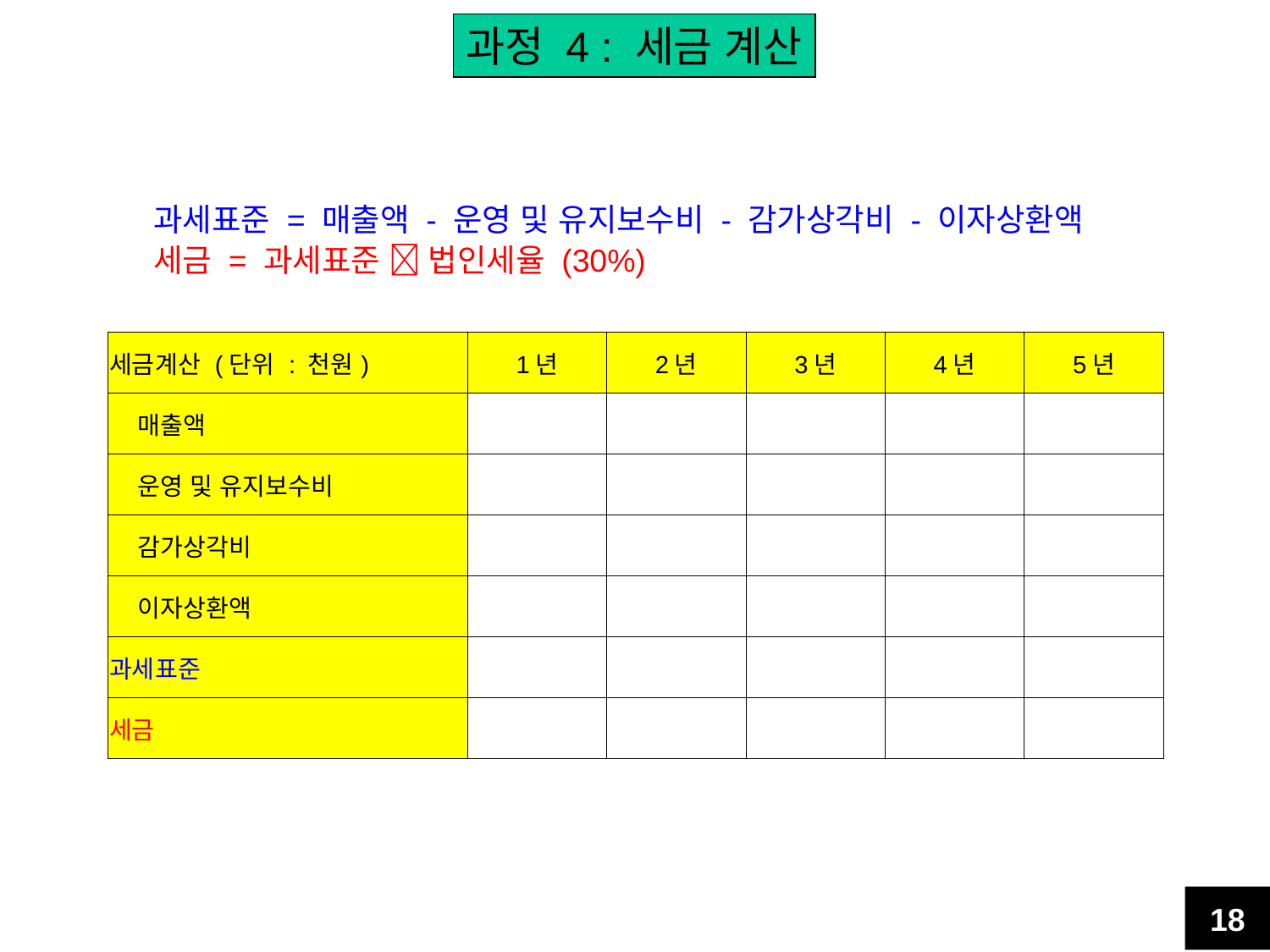

과정 4 : 세금 계산
과세표준 = 매출액 - 운영 및 유지보수비 - 감가상각비 - 이자상환액
세금 = 과세표준 × 법인세율 (30%)
| 세금계산 (단위 : 천원) | 1년 | 2년 | 3년 | 4년 | 5년 |
| --- | --- | --- | --- | --- | --- |
| 매출액 |  |  |  |  |  |
| 운영 및 유지보수비 |  |  |  |  |  |
| 감가상각비 |  |  |  |  |  |
| 이자상환액 |  |  |  |  |  |
| 과세표준 |  |  |  |  |  |
| 세금 |  |  |  |  |  |
18